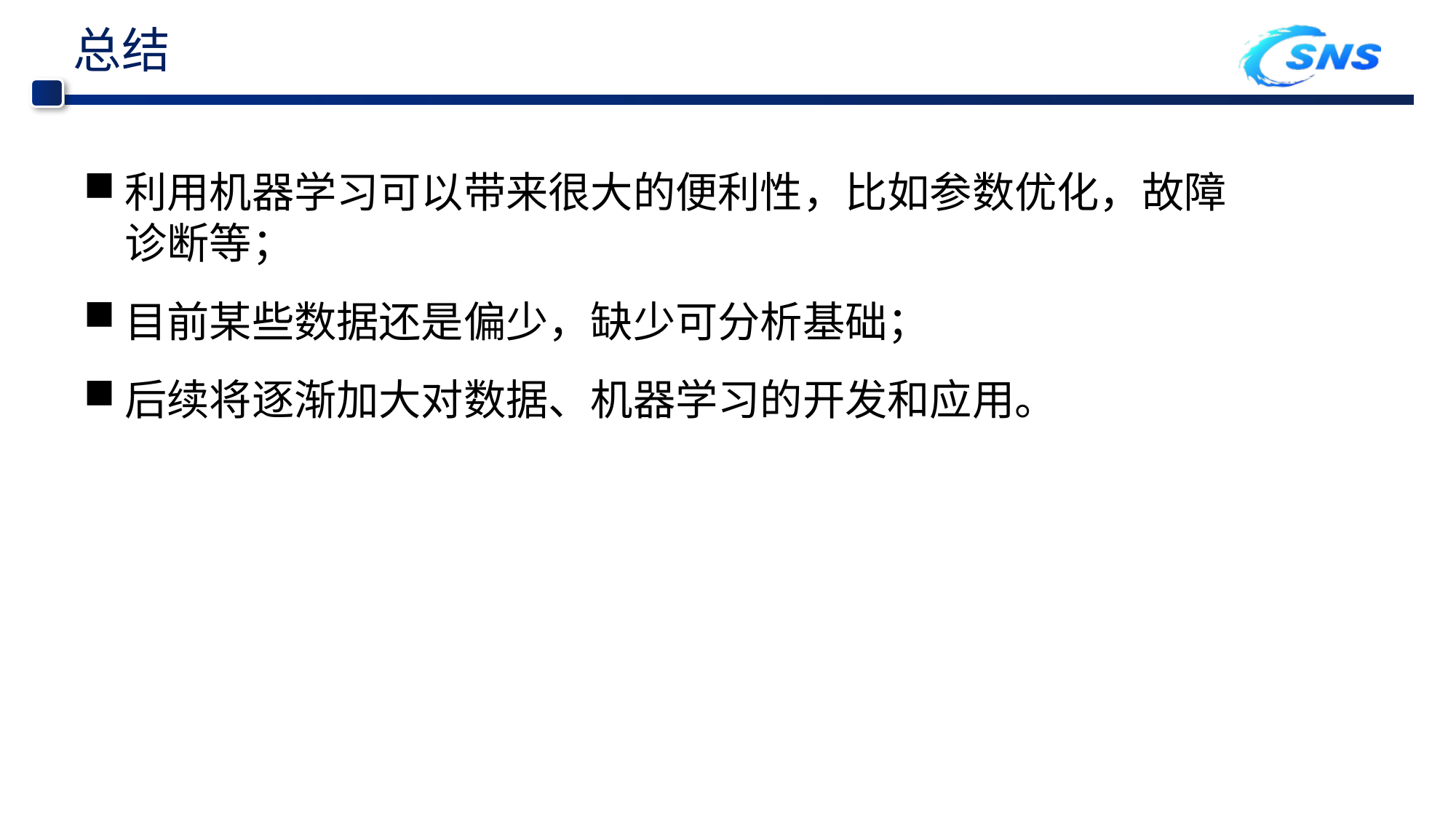

# 总结
利用机器学习可以带来很大的便利性，比如参数优化，故障诊断等；
目前某些数据还是偏少，缺少可分析基础；
后续将逐渐加大对数据、机器学习的开发和应用。

21